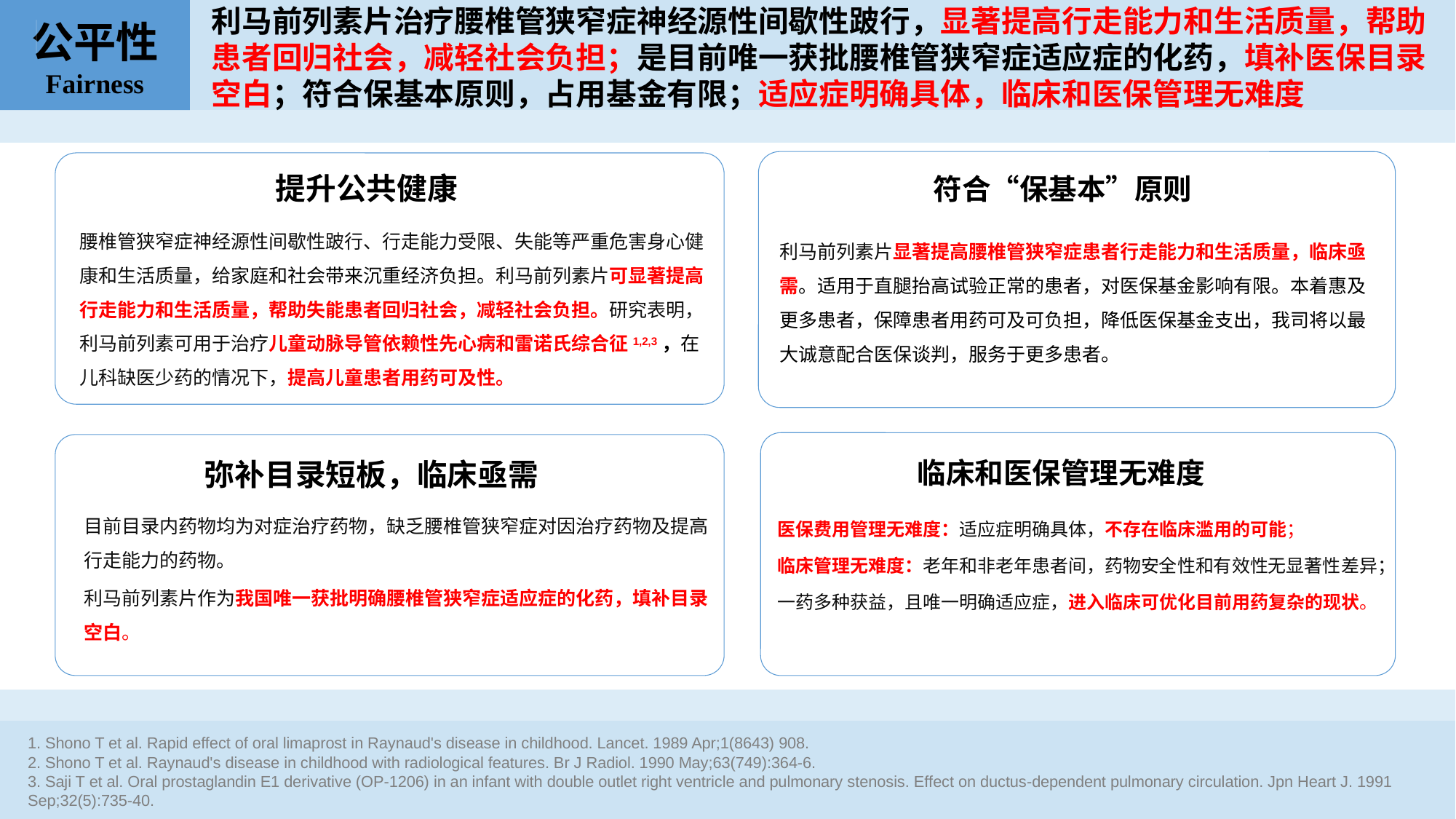

利马前列素片治疗腰椎管狭窄症神经源性间歇性跛行，显著提高行走能力和生活质量，帮助患者回归社会，减轻社会负担；是目前唯一获批腰椎管狭窄症适应症的化药，填补医保目录空白；符合保基本原则，占用基金有限；适应症明确具体，临床和医保管理无难度
公平性
Fairness

提升公共健康
符合“保基本”原则
腰椎管狭窄症神经源性间歇性跛行、行走能力受限、失能等严重危害身心健康和生活质量，给家庭和社会带来沉重经济负担。利马前列素片可显著提高行走能力和生活质量，帮助失能患者回归社会，减轻社会负担。研究表明，利马前列素可用于治疗儿童动脉导管依赖性先心病和雷诺氏综合征1,2,3，在儿科缺医少药的情况下，提高儿童患者用药可及性。
利马前列素片显著提高腰椎管狭窄症患者行走能力和生活质量，临床亟需。适用于直腿抬高试验正常的患者，对医保基金影响有限。本着惠及更多患者，保障患者用药可及可负担，降低医保基金支出，我司将以最大诚意配合医保谈判，服务于更多患者。

临床和医保管理无难度
弥补目录短板，临床亟需
目前目录内药物均为对症治疗药物，缺乏腰椎管狭窄症对因治疗药物及提高行走能力的药物。
利马前列素片作为我国唯一获批明确腰椎管狭窄症适应症的化药，填补目录空白。
医保费用管理无难度：适应症明确具体，不存在临床滥用的可能；
临床管理无难度：老年和非老年患者间，药物安全性和有效性无显著性差异；
一药多种获益，且唯一明确适应症，进入临床可优化目前用药复杂的现状。
1. Shono T et al. Rapid effect of oral limaprost in Raynaud's disease in childhood. Lancet. 1989 Apr;1(8643) 908.
2. Shono T et al. Raynaud's disease in childhood with radiological features. Br J Radiol. 1990 May;63(749):364-6.
3. Saji T et al. Oral prostaglandin E1 derivative (OP-1206) in an infant with double outlet right ventricle and pulmonary stenosis. Effect on ductus-dependent pulmonary circulation. Jpn Heart J. 1991 Sep;32(5):735-40.